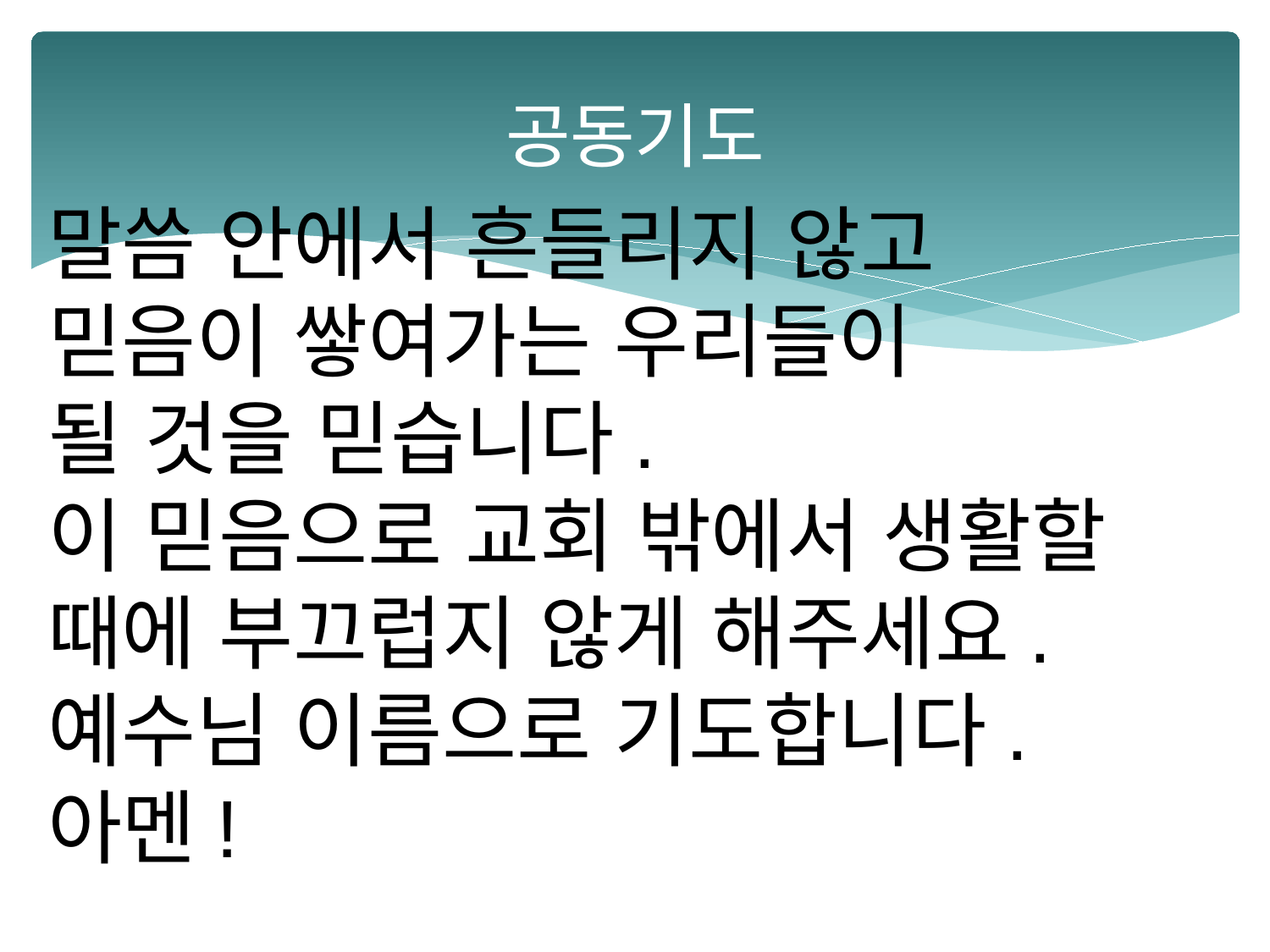

# 공동기도
말씀 안에서 흔들리지 않고
믿음이 쌓여가는 우리들이
될 것을 믿습니다.
이 믿음으로 교회 밖에서 생활할 때에 부끄럽지 않게 해주세요.
예수님 이름으로 기도합니다.
아멘!